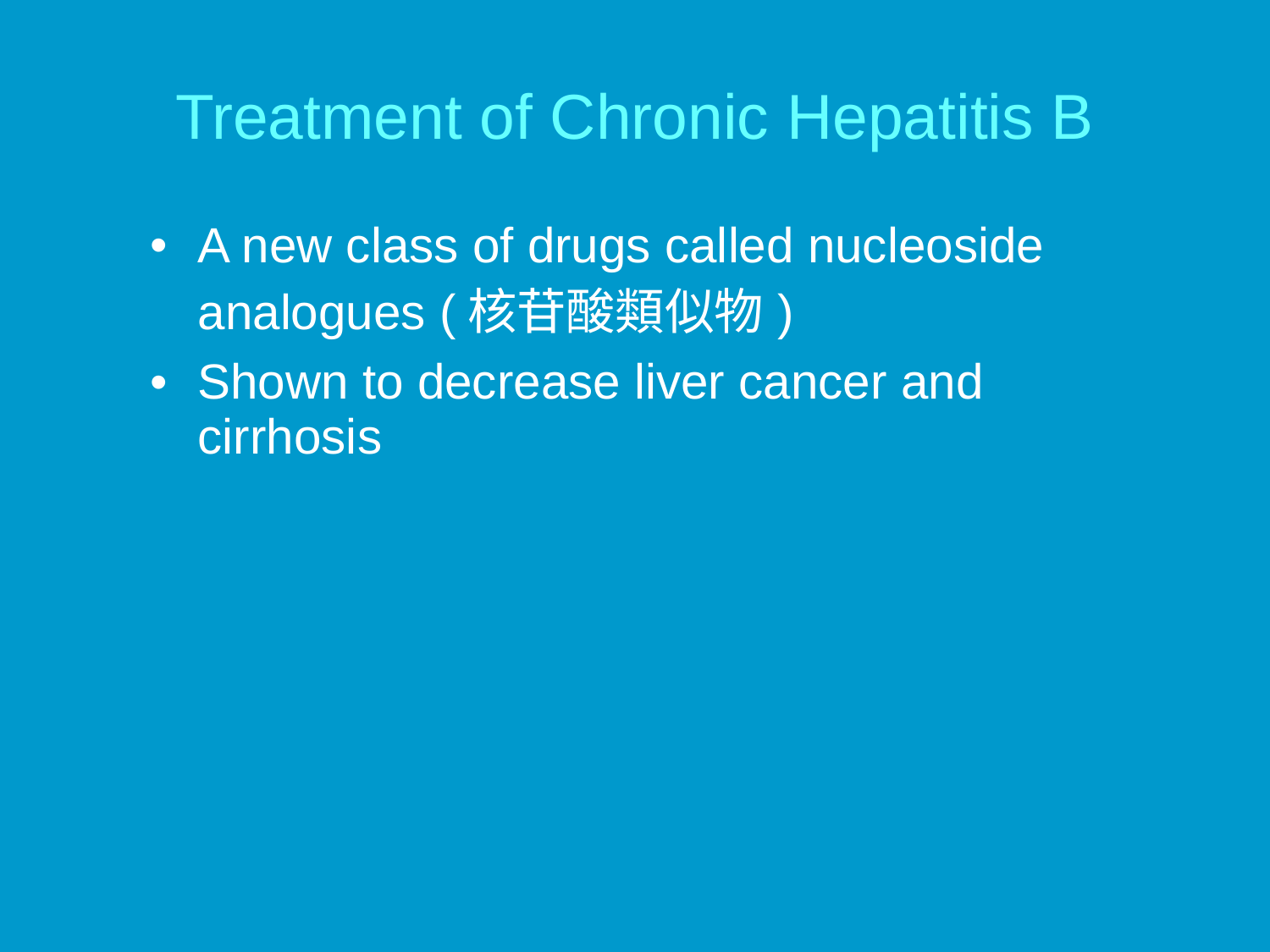

# Treatment of Chronic Hepatitis B
A new class of drugs called nucleoside analogues (核苷酸類似物)
Shown to decrease liver cancer and cirrhosis